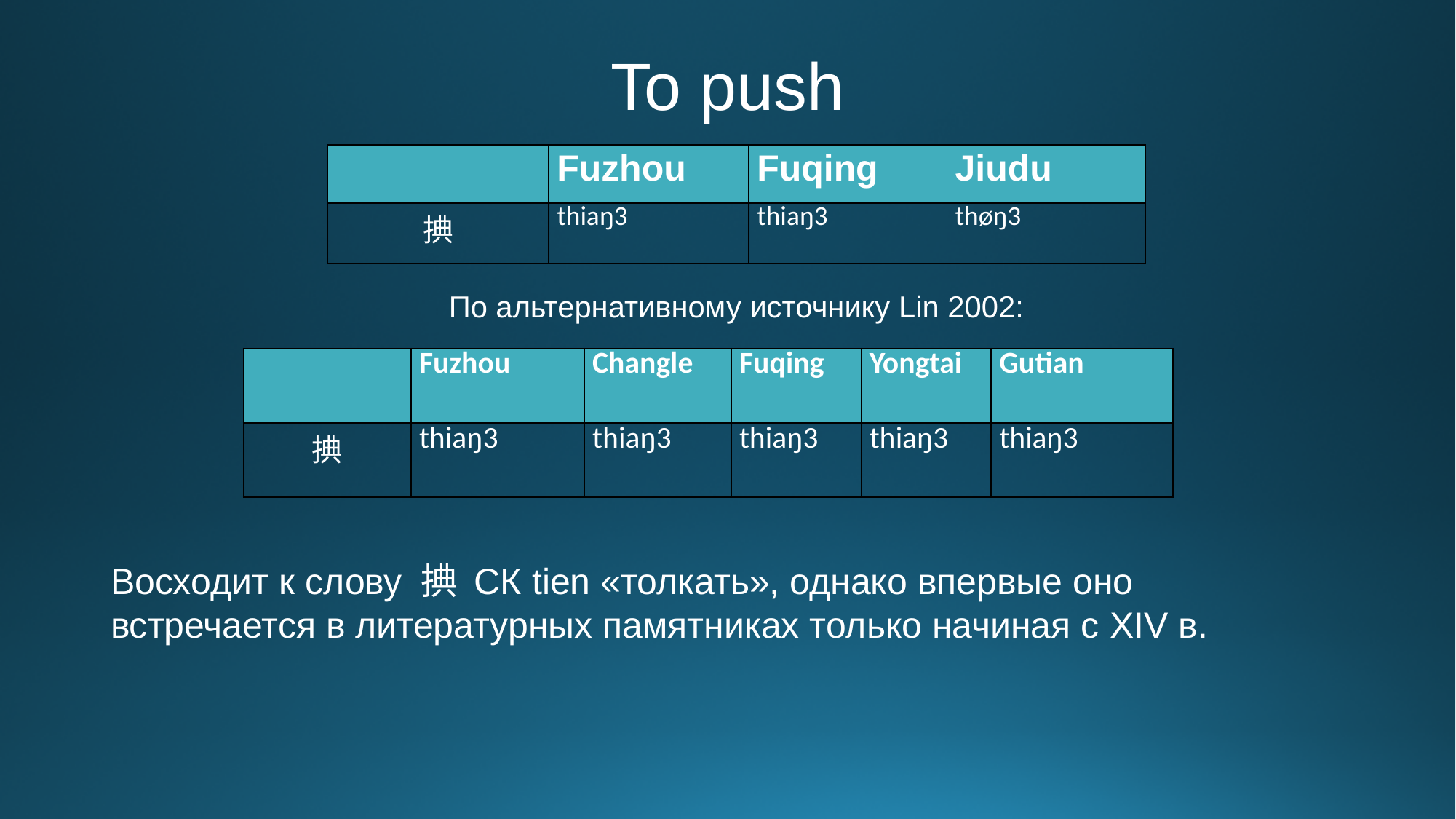

# To push
|  | Fuzhou | Fuqing | Jiudu |
| --- | --- | --- | --- |
| 捵 | thiaŋ3 | thiaŋ3 | thøŋ3 |
По альтернативному источнику Lin 2002:
|  | Fuzhou | Changle | Fuqing | Yongtai | Gutian |
| --- | --- | --- | --- | --- | --- |
| 捵 | thiaŋ3 | thiaŋ3 | thiaŋ3 | thiaŋ3 | thiaŋ3 |
Восходит к слову 捵 СК tien «толкать», однако впервые оно встречается в литературных памятниках только начиная с XIV в.